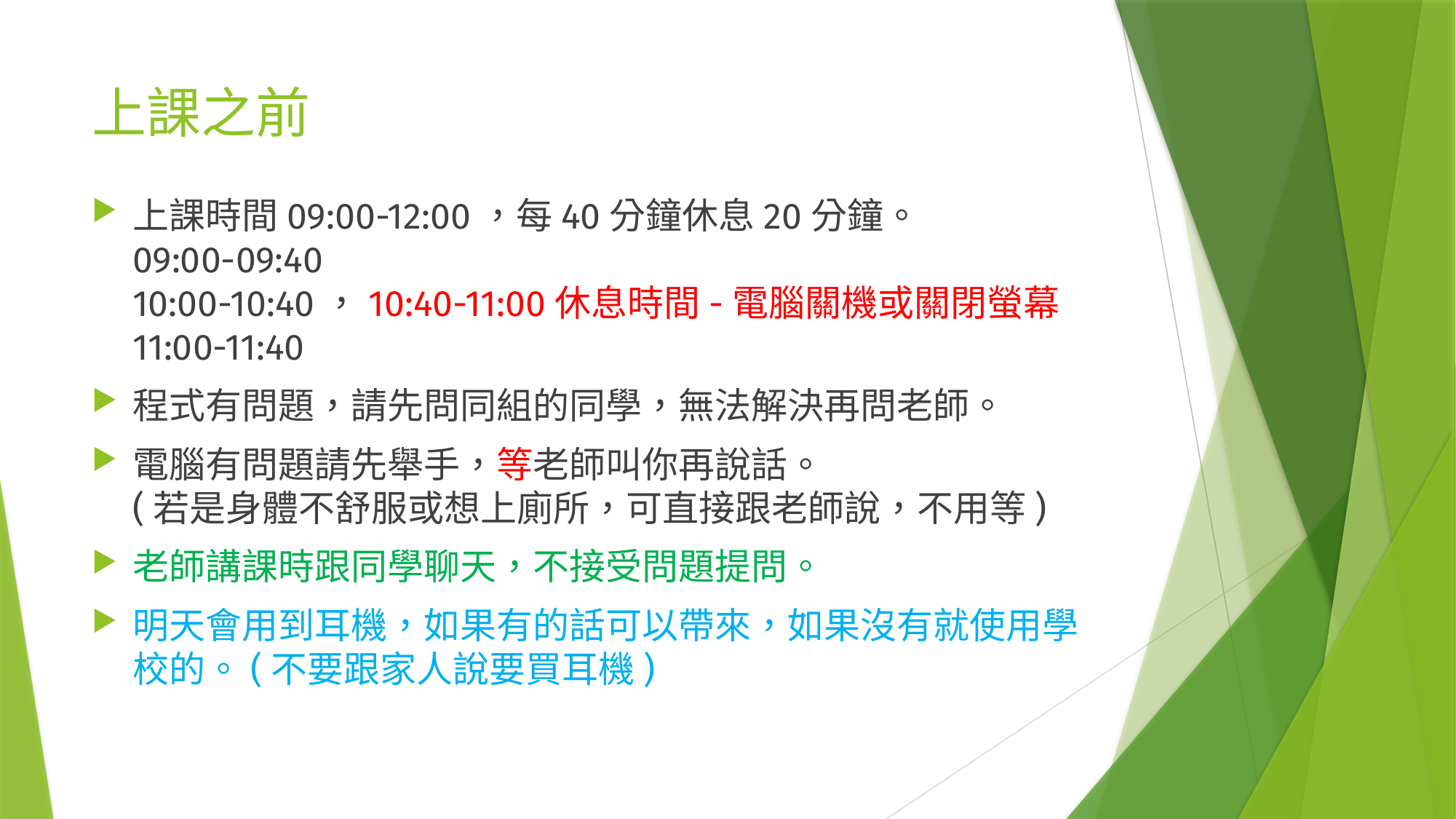

# 上課之前
上課時間09:00-12:00，每40分鐘休息20分鐘。
09:00-09:40
10:00-10:40，10:40-11:00休息時間-電腦關機或關閉螢幕
11:00-11:40
程式有問題，請先問同組的同學，無法解決再問老師。
電腦有問題請先舉手，等老師叫你再說話。
(若是身體不舒服或想上廁所，可直接跟老師說，不用等)
老師講課時跟同學聊天，不接受問題提問。
明天會用到耳機，如果有的話可以帶來，如果沒有就使用學校的。(不要跟家人說要買耳機)